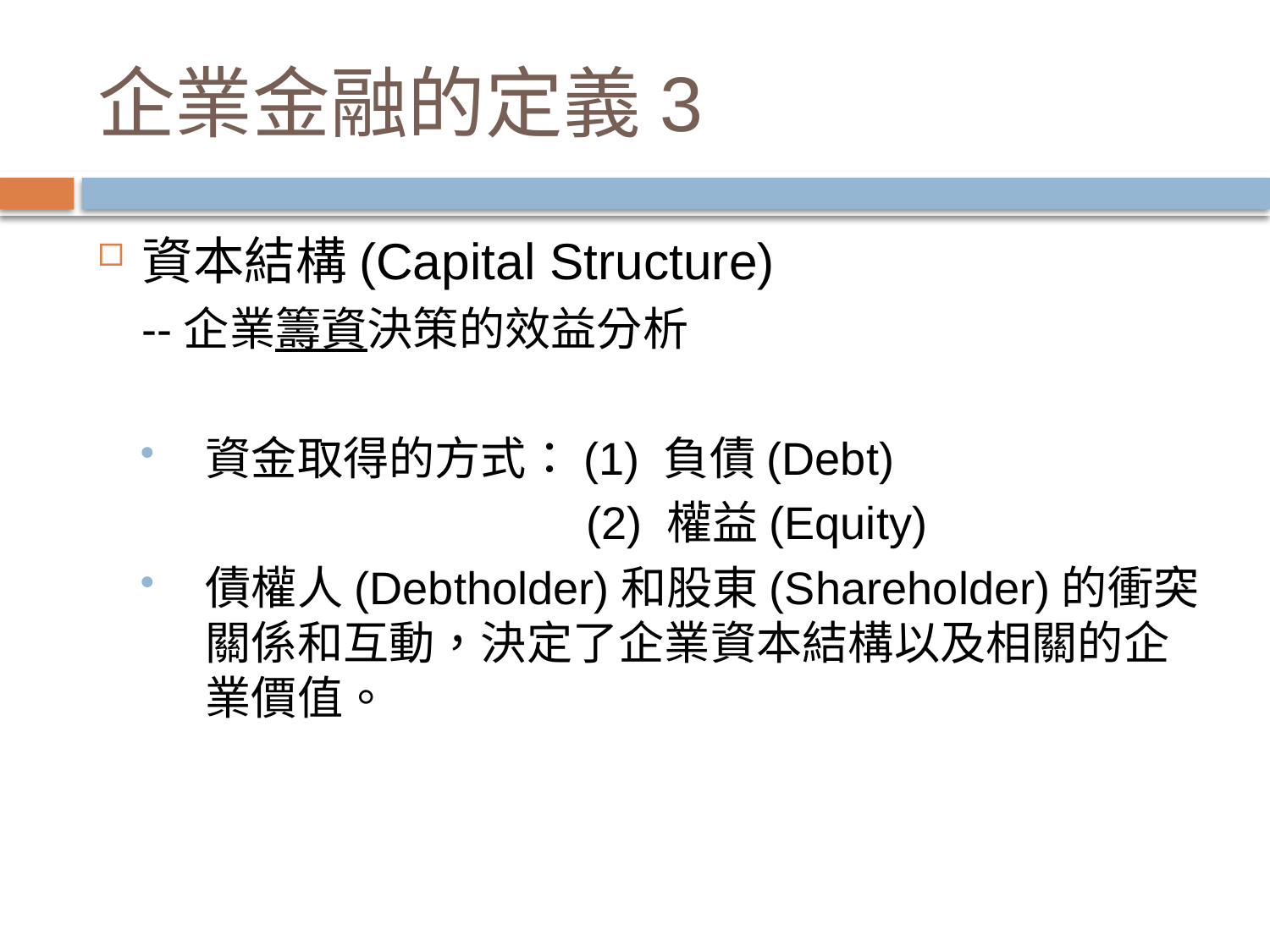

# 企業金融的定義3
資本結構(Capital Structure)
--企業籌資決策的效益分析

資金取得的方式：(1) 負債(Debt)
                                   (2) 權益(Equity)
債權人(Debtholder)和股東(Shareholder)的衝突關係和互動，決定了企業資本結構以及相關的企業價值。